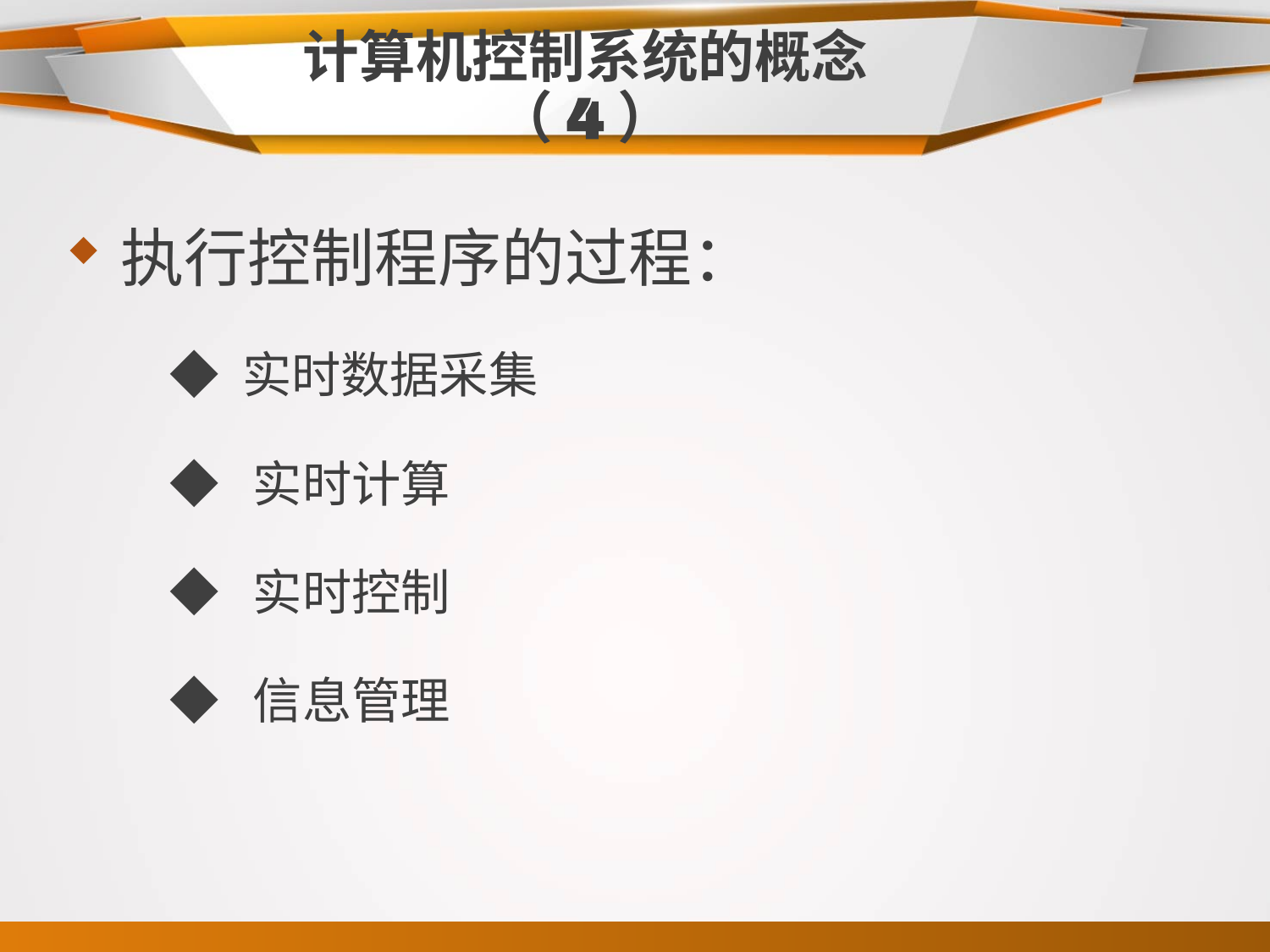

# 计算机控制系统的概念（4）
执行控制程序的过程：
         ◆ 实时数据采集
         ◆  实时计算
         ◆  实时控制
         ◆  信息管理

11